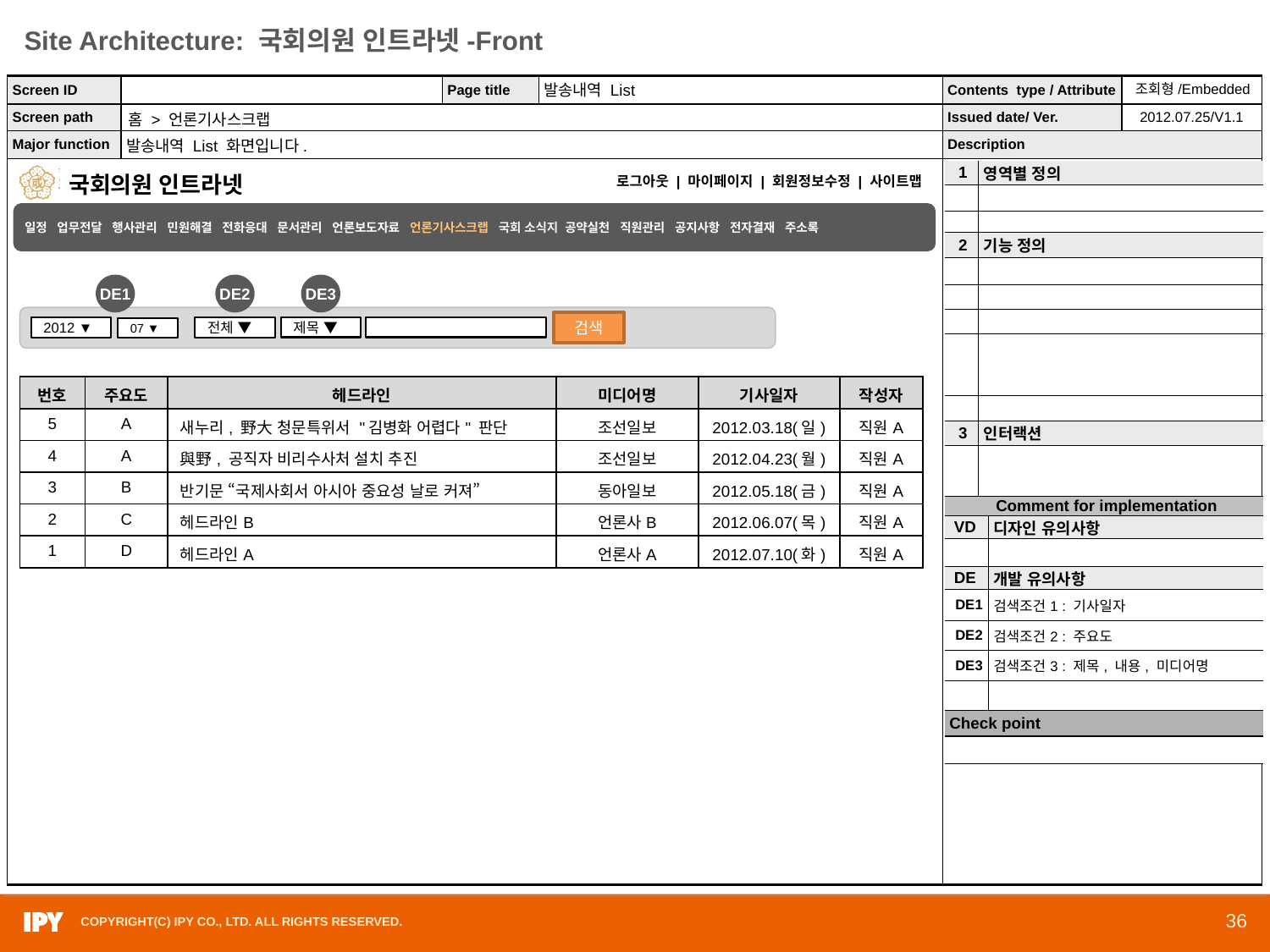

발송내역 List
조회형/Embedded
홈 > 언론기사스크랩
발송내역 List 화면입니다.
| 1 | 영역별 정의 |  |
| --- | --- | --- |
|  |  |  |
|  |  |  |
| 2 | 기능 정의 |  |
|  |  |  |
|  |  |  |
|  |  |  |
|  |  |  |
|  |  |  |
| 3 | 인터랙션 |  |
|  |  |  |
| Comment for implementation |  |  |
| VD |  | 디자인 유의사항 |
|  |  |  |
| DE |  | 개발 유의사항 |
| DE1 |  | 검색조건1 : 기사일자 |
| DE2 |  | 검색조건2 : 주요도 |
| DE3 |  | 검색조건3 : 제목, 내용, 미디어명 |
|  |  |  |
| Check point |  |  |
|  |  |  |
일정   업무전달   행사관리   민원해결   전화응대   문서관리   언론보도자료   언론기사스크랩   국회 소식지  공약실천   직원관리   공지사항   전자결재   주소록
DE1
DE2
DE3

검색

제목 ▼
전체 ▼
2012 ▼
07 ▼
| 번호 | 주요도 | 헤드라인 | 미디어명 | 기사일자 | 작성자 |
| --- | --- | --- | --- | --- | --- |
| 5 | A | 새누리, 野大 청문특위서 "김병화 어렵다" 판단 | 조선일보 | 2012.03.18(일) | 직원A |
| 4 | A | 與野, 공직자 비리수사처 설치 추진 | 조선일보 | 2012.04.23(월) | 직원A |
| 3 | B | 반기문 “국제사회서 아시아 중요성 날로 커져” | 동아일보 | 2012.05.18(금) | 직원A |
| 2 | C | 헤드라인B | 언론사B | 2012.06.07(목) | 직원A |
| 1 | D | 헤드라인A | 언론사A | 2012.07.10(화) | 직원A |
36